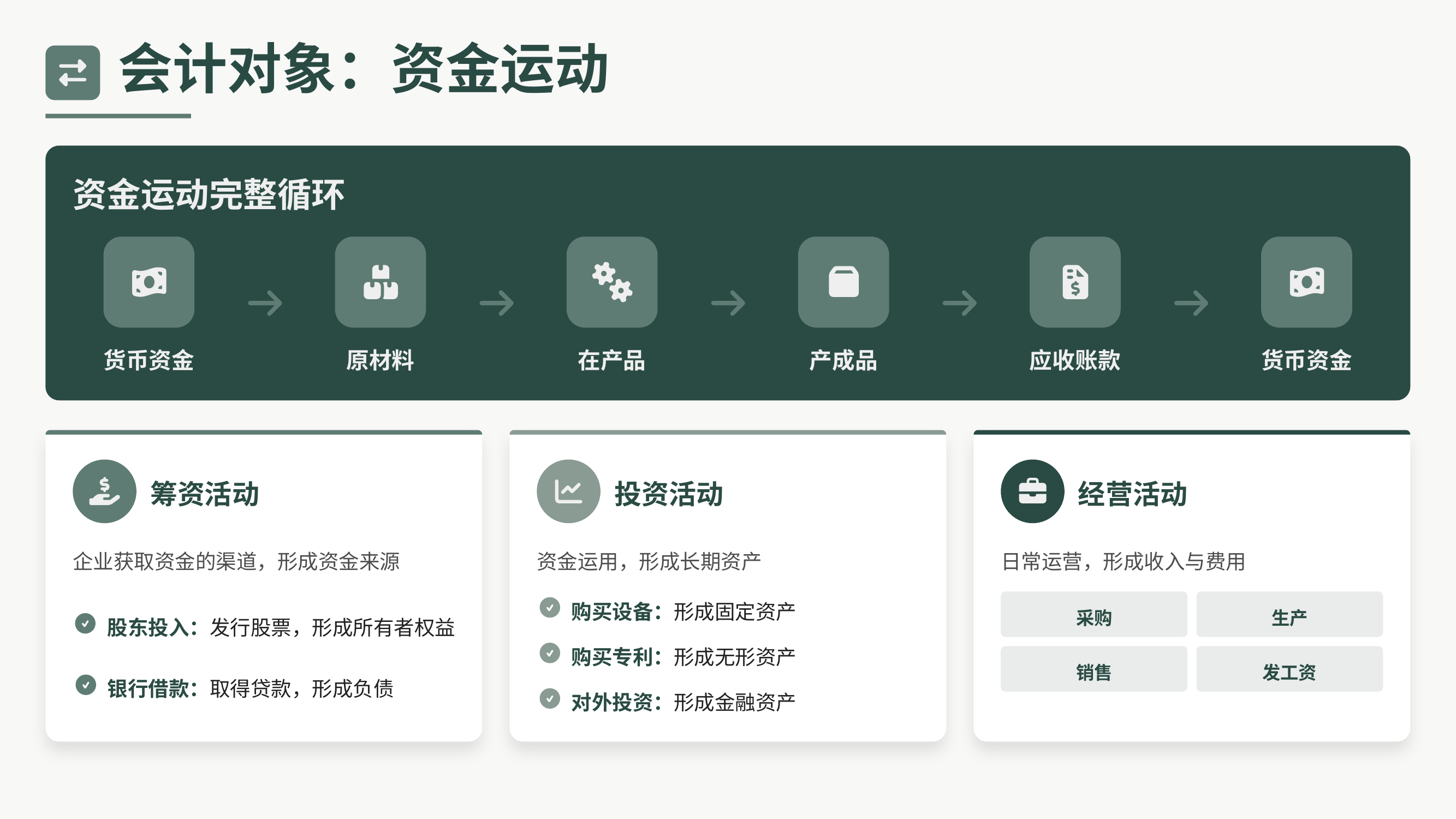

会计对象：资金运动

资金运动完整循环

货币资金
原材料
在产品
产成品
应收账款
货币资金

筹资活动
投资活动
经营活动

企业获取资金的渠道，形成资金来源
资金运用，形成长期资产
日常运营，形成收入与费用
股东投入：发行股票，形成所有者权益
购买设备：形成固定资产

采购
生产

购买专利：形成无形资产

销售
发工资
银行借款：取得贷款，形成负债

对外投资：形成金融资产